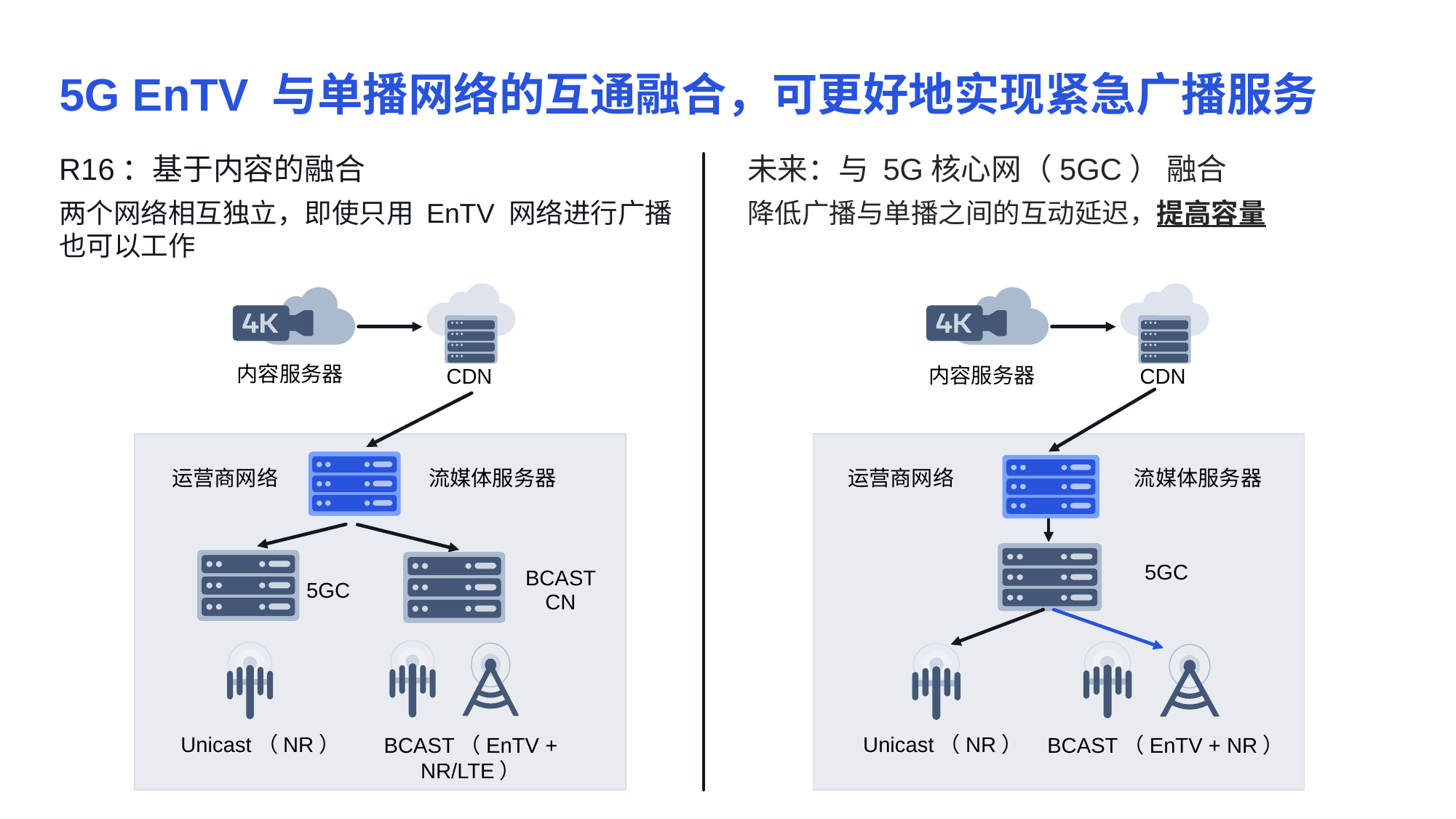

# 5G EnTV 与单播网络的互通融合，可更好地实现紧急广播服务
R16：基于内容的融合
两个网络相互独立，即使只用 EnTV 网络进行广播也可以工作
未来：与 5G核心网（5GC） 融合
降低广播与单播之间的互动延迟，提高容量

内容服务器
CDN

内容服务器
CDN

运营商网络
流媒体服务器
运营商网络
流媒体服务器

5GC

BCAST CN
5GC

BCAST（EnTV + NR/LTE）
BCAST（EnTV + NR）
Unicast（NR）
Unicast（NR）